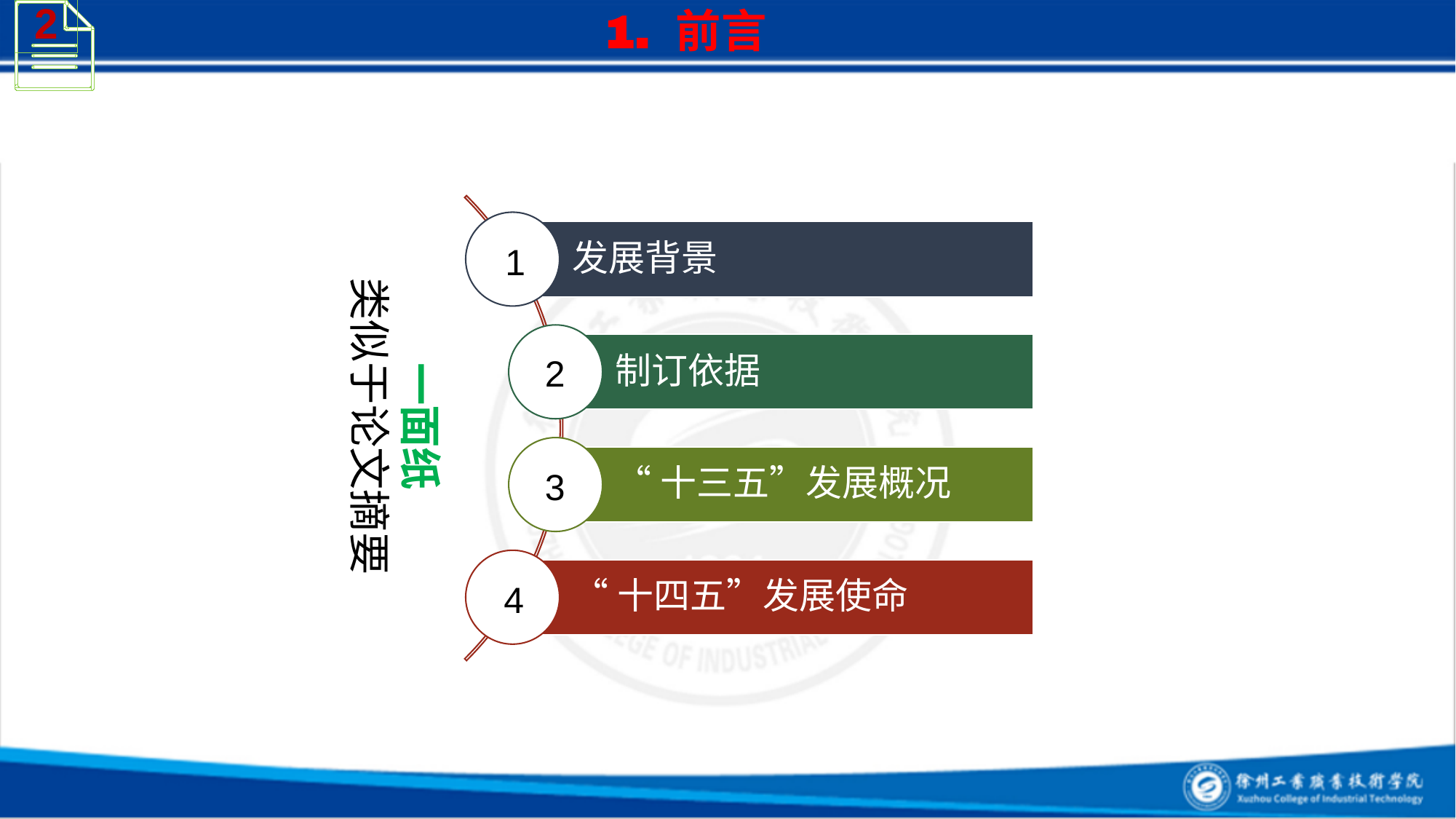

2
1. 前言
发展背景
制订依据
“十三五”发展概况
“十四五”发展使命
1
一面纸
类似于论文摘要
2
3
4